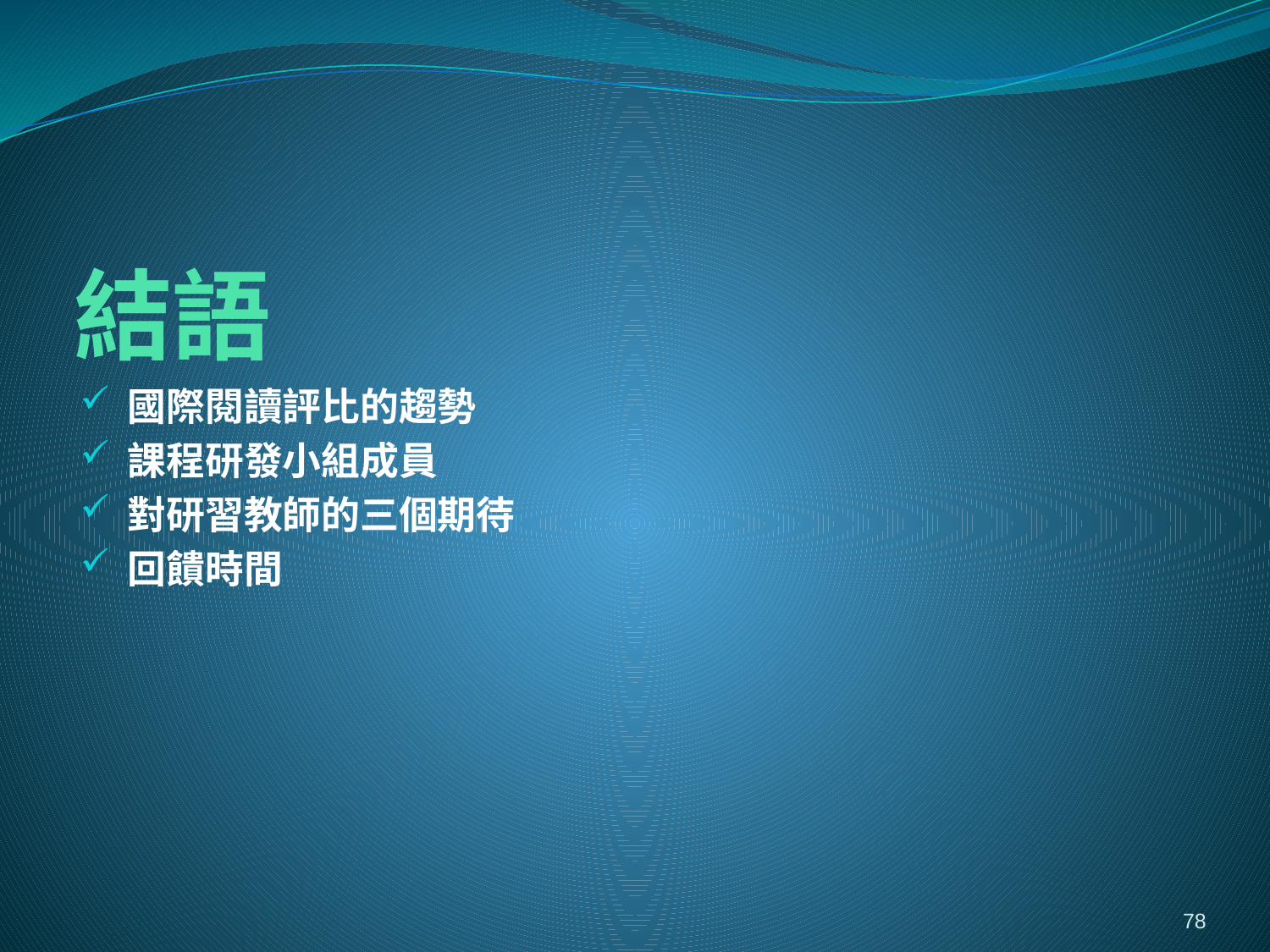

# 結語
國際閱讀評比的趨勢
課程研發小組成員
對研習教師的三個期待
回饋時間
78